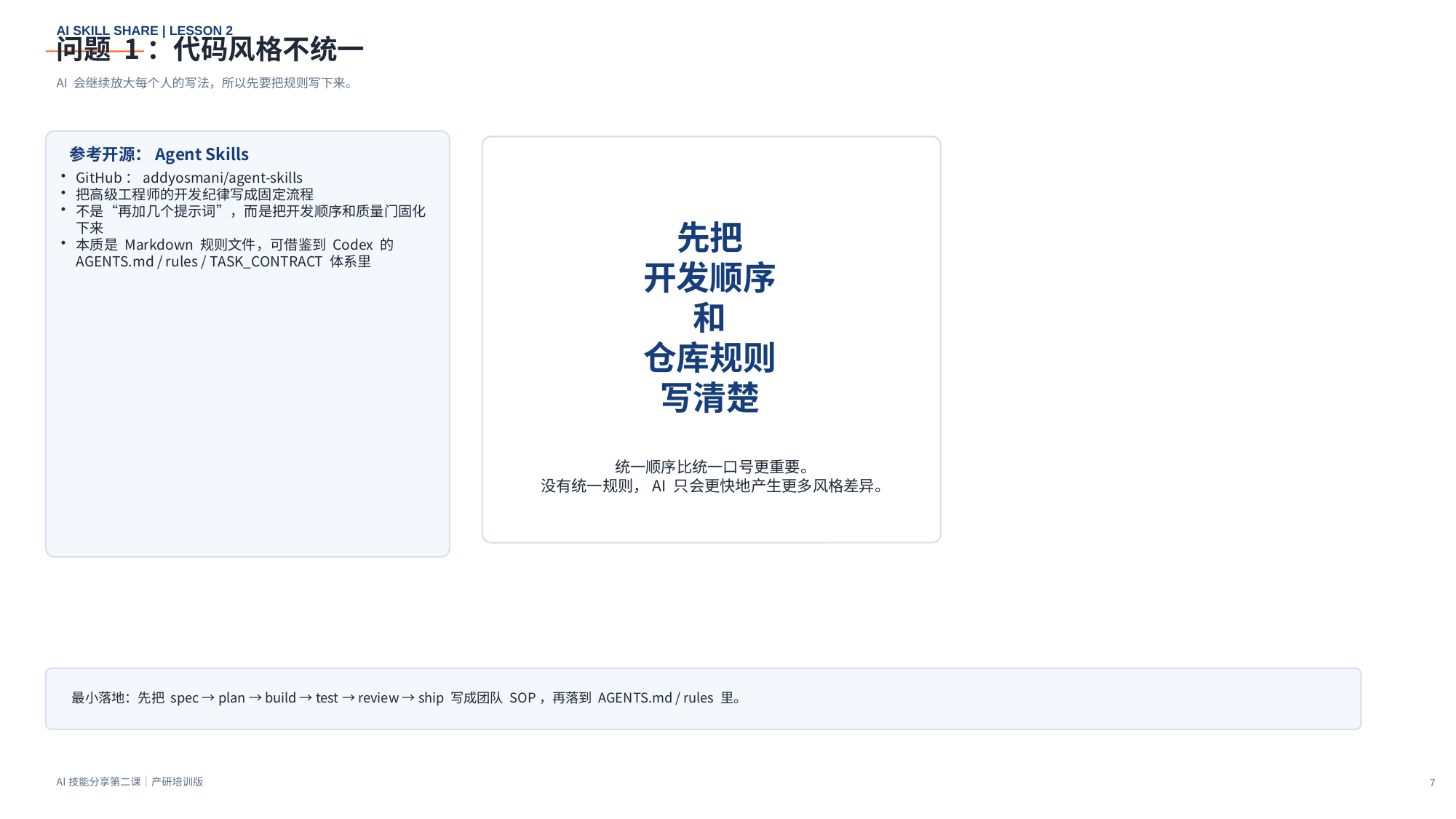

问题 1：代码风格不统一
AI 会继续放大每个人的写法，所以先要把规则写下来。

参考开源：Agent Skills
GitHub：addyosmani/agent-skills
把高级工程师的开发纪律写成固定流程
不是“再加几个提示词”，而是把开发顺序和质量门固化下来
本质是 Markdown 规则文件，可借鉴到 Codex 的 AGENTS.md / rules / TASK_CONTRACT 体系里
先把
开发顺序
和
仓库规则
写清楚
统一顺序比统一口号更重要。
没有统一规则，AI 只会更快地产生更多风格差异。

最小落地：先把 spec → plan → build → test → review → ship 写成团队 SOP，再落到 AGENTS.md / rules 里。
7